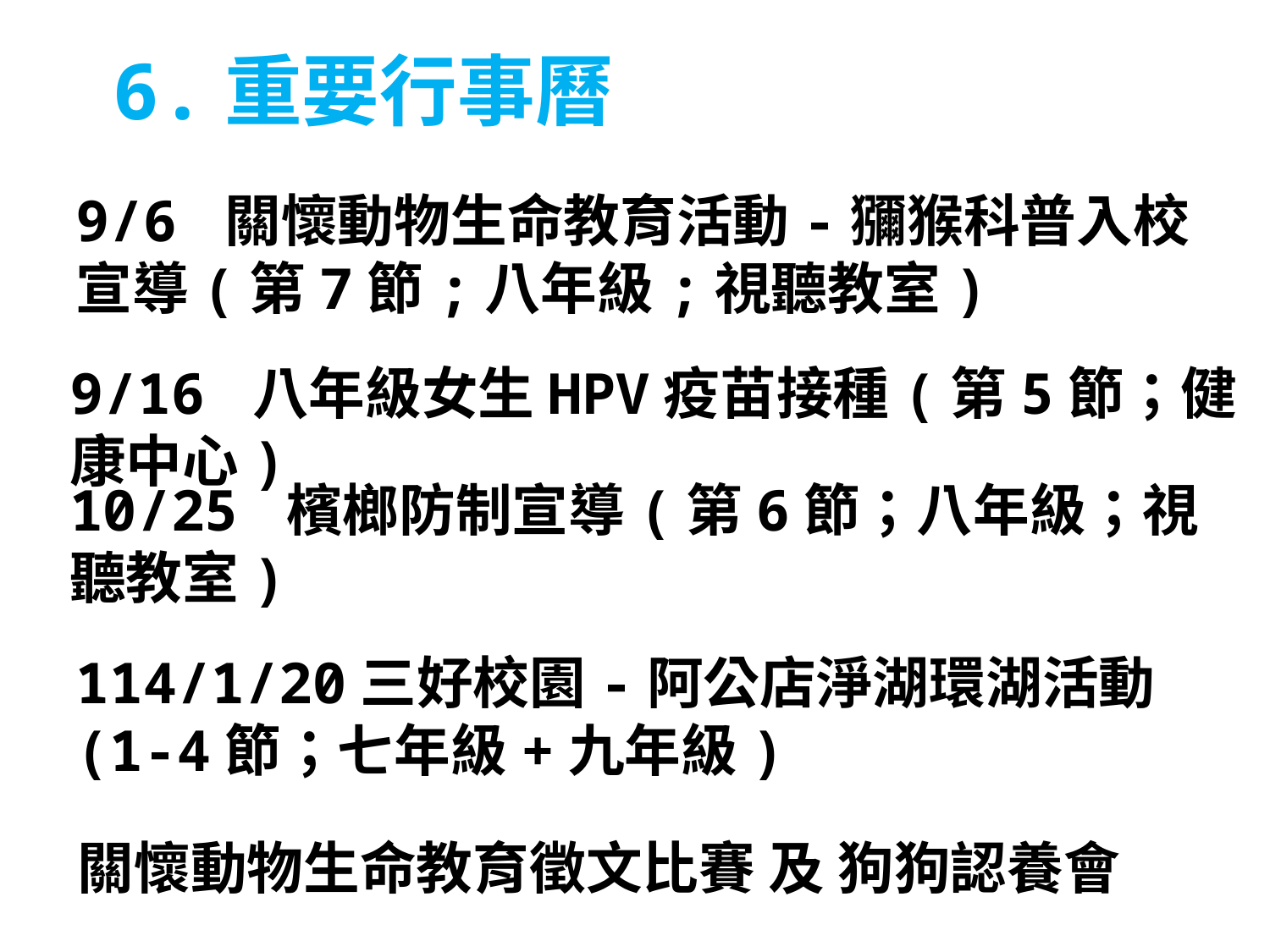

6.重要行事曆
9/6 關懷動物生命教育活動-獼猴科普入校宣導(第7節;八年級;視聽教室)
9/16 八年級女生HPV疫苗接種(第5節；健康中心)
10/25 檳榔防制宣導(第6節；八年級；視聽教室)
114/1/20三好校園-阿公店淨湖環湖活動(1-4節；七年級+九年級)
關懷動物生命教育徵文比賽 及 狗狗認養會